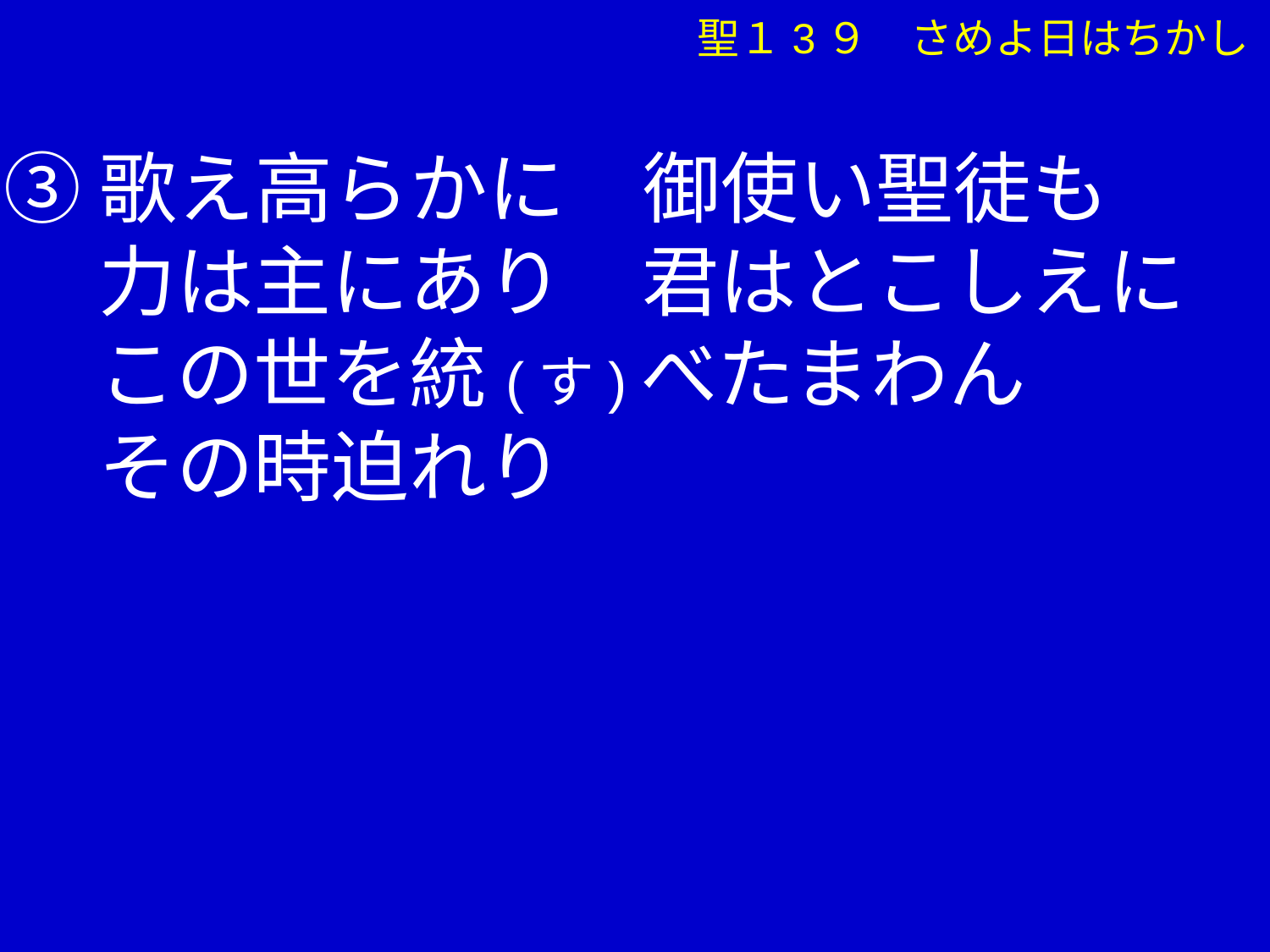

聖１3９　さめよ日はちかし

③歌え高らかに　御使い聖徒も
　 力は主にあり　君はとこしえに
　 この世を統(す)べたまわん
　 その時迫れり